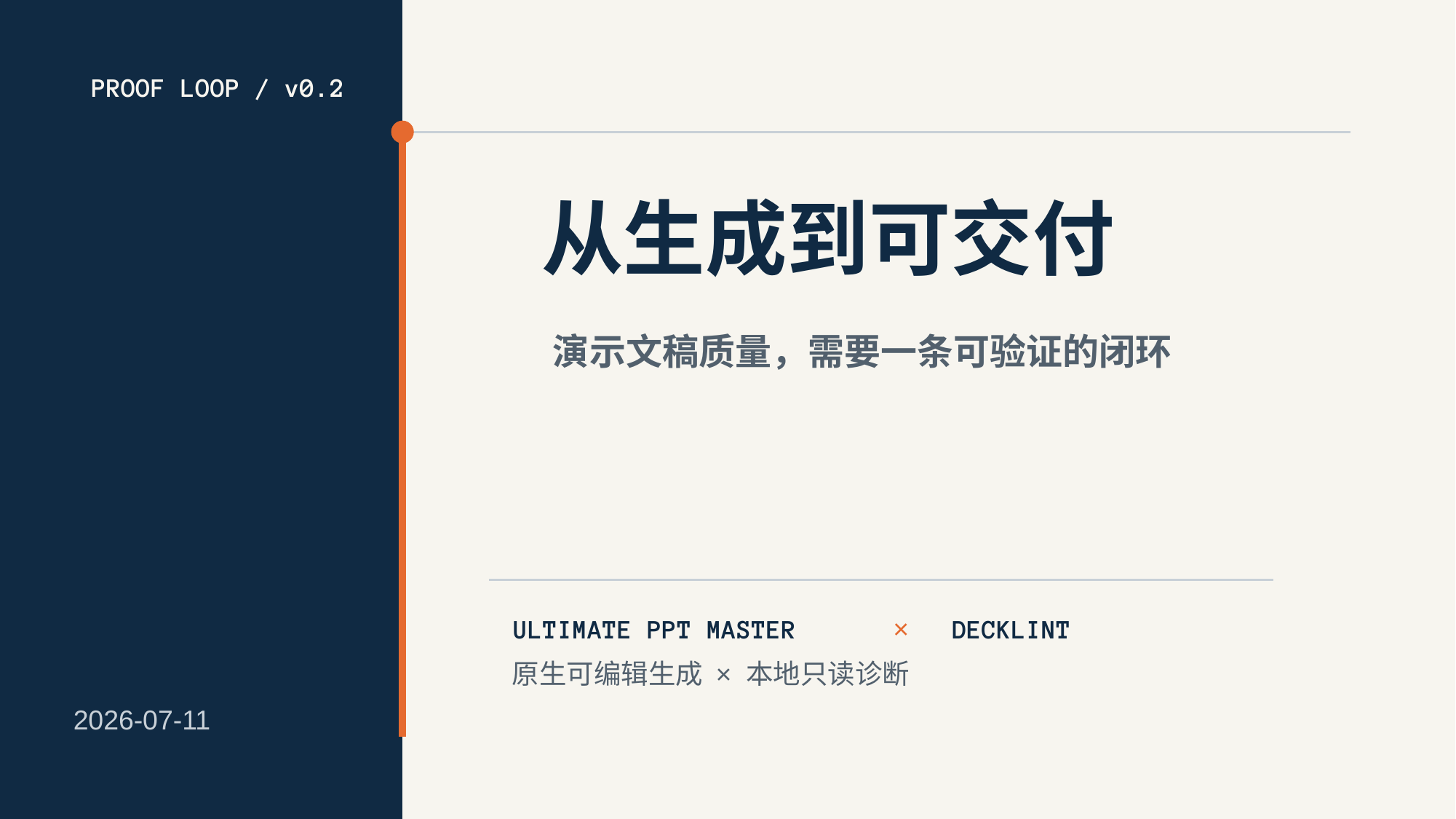

PROOF LOOP / v0.2
2026-07-11
从生成到可交付
演示文稿质量，需要一条可验证的闭环

ULTIMATE PPT MASTER
×
DECKLINT
原生可编辑生成 × 本地只读诊断